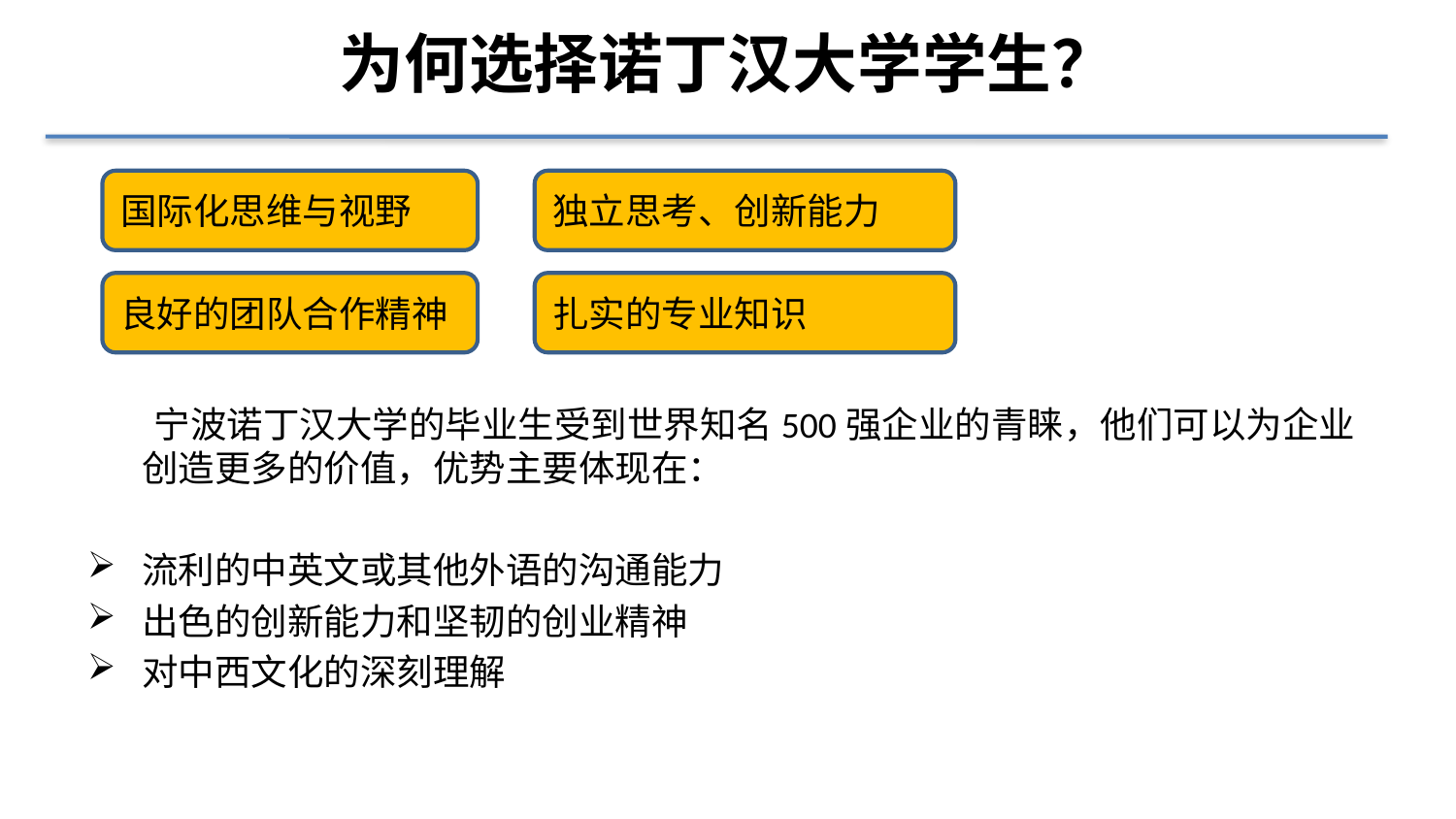

# 为何选择诺丁汉大学学生？
国际化思维与视野
独立思考、创新能力

       宁波诺丁汉大学的毕业生受到世界知名500强企业的青睐，他们可以为企业创造更多的价值，优势主要体现在：

流利的中英文或其他外语的沟通能力
出色的创新能力和坚韧的创业精神
对中西文化的深刻理解

良好的团队合作精神

扎实的专业知识